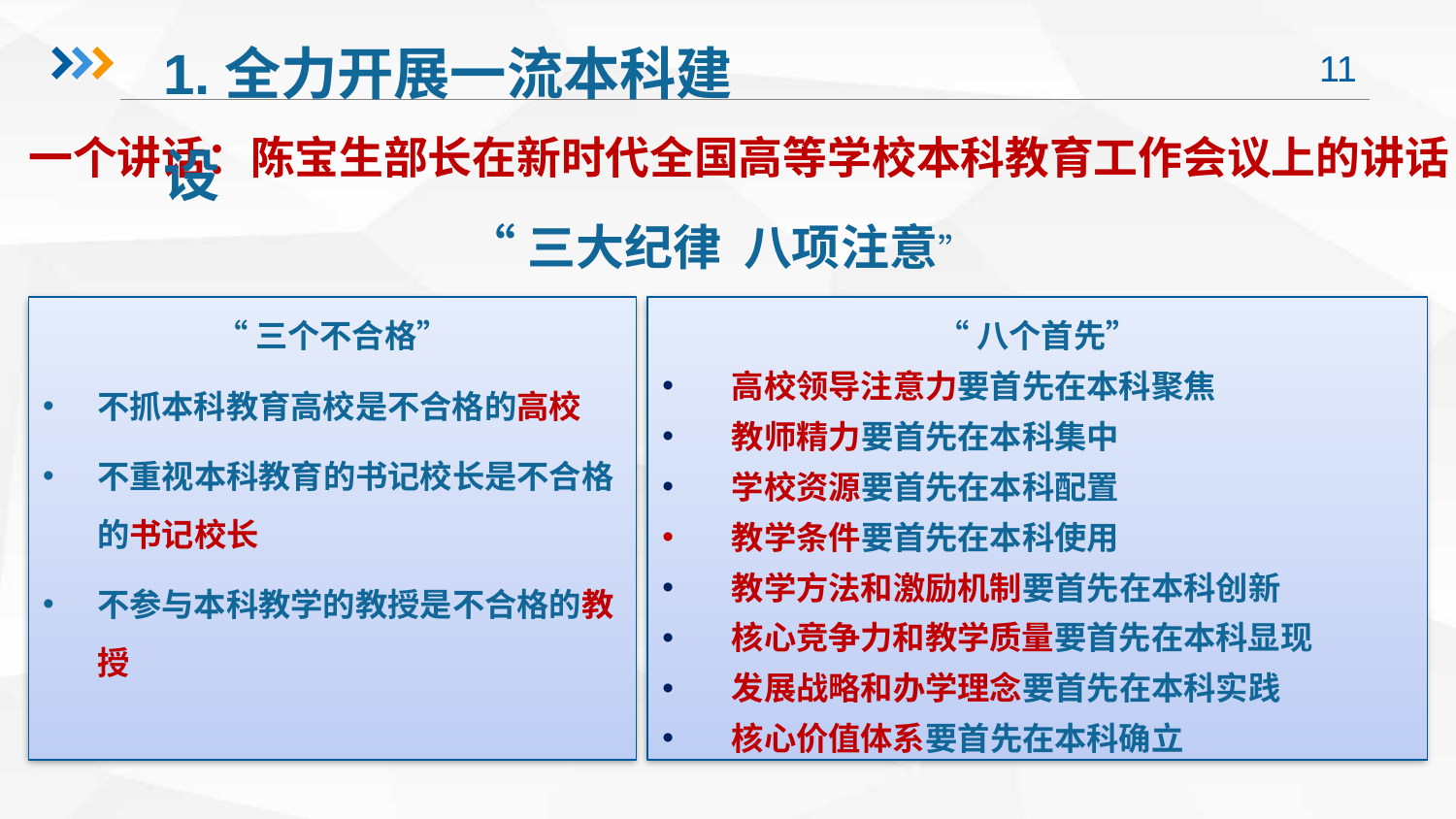

1.全力开展一流本科建设
一个讲话：陈宝生部长在新时代全国高等学校本科教育工作会议上的讲话
“三大纪律  八项注意”
“三个不合格”
不抓本科教育高校是不合格的高校
不重视本科教育的书记校长是不合格的书记校长
不参与本科教学的教授是不合格的教授
“八个首先”
 高校领导注意力要首先在本科聚焦
 教师精力要首先在本科集中
 学校资源要首先在本科配置
 教学条件要首先在本科使用
 教学方法和激励机制要首先在本科创新
 核心竞争力和教学质量要首先在本科显现
 发展战略和办学理念要首先在本科实践
 核心价值体系要首先在本科确立